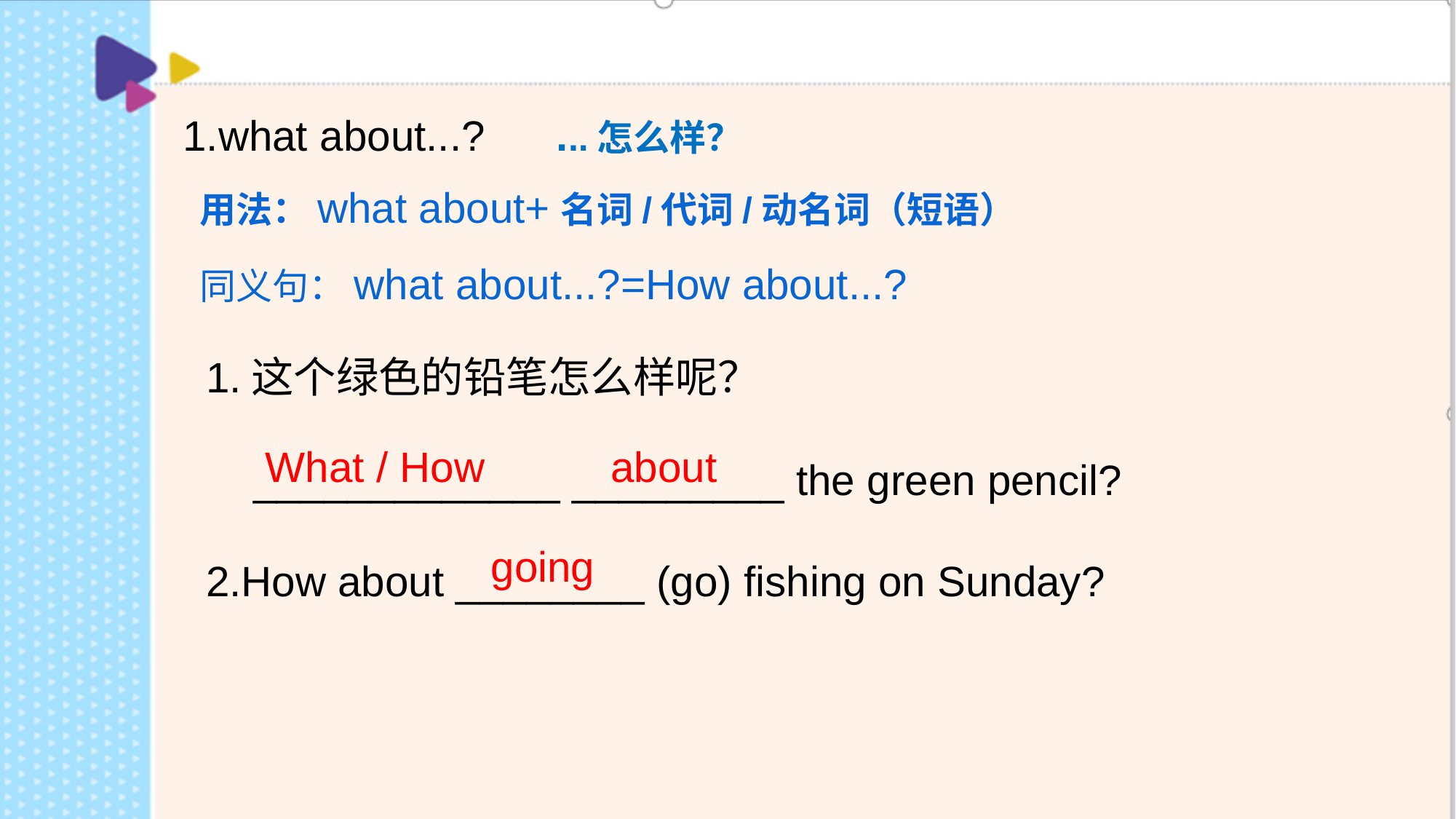

1.what about...?      ...怎么样？
用法：what about+名词/代词/动名词（短语）
同义句：what about...?=How about...?
1.这个绿色的铅笔怎么样呢？
    _____________ _________ the green pencil?
2.How about ________ (go) fishing on Sunday?
What / How
about
going